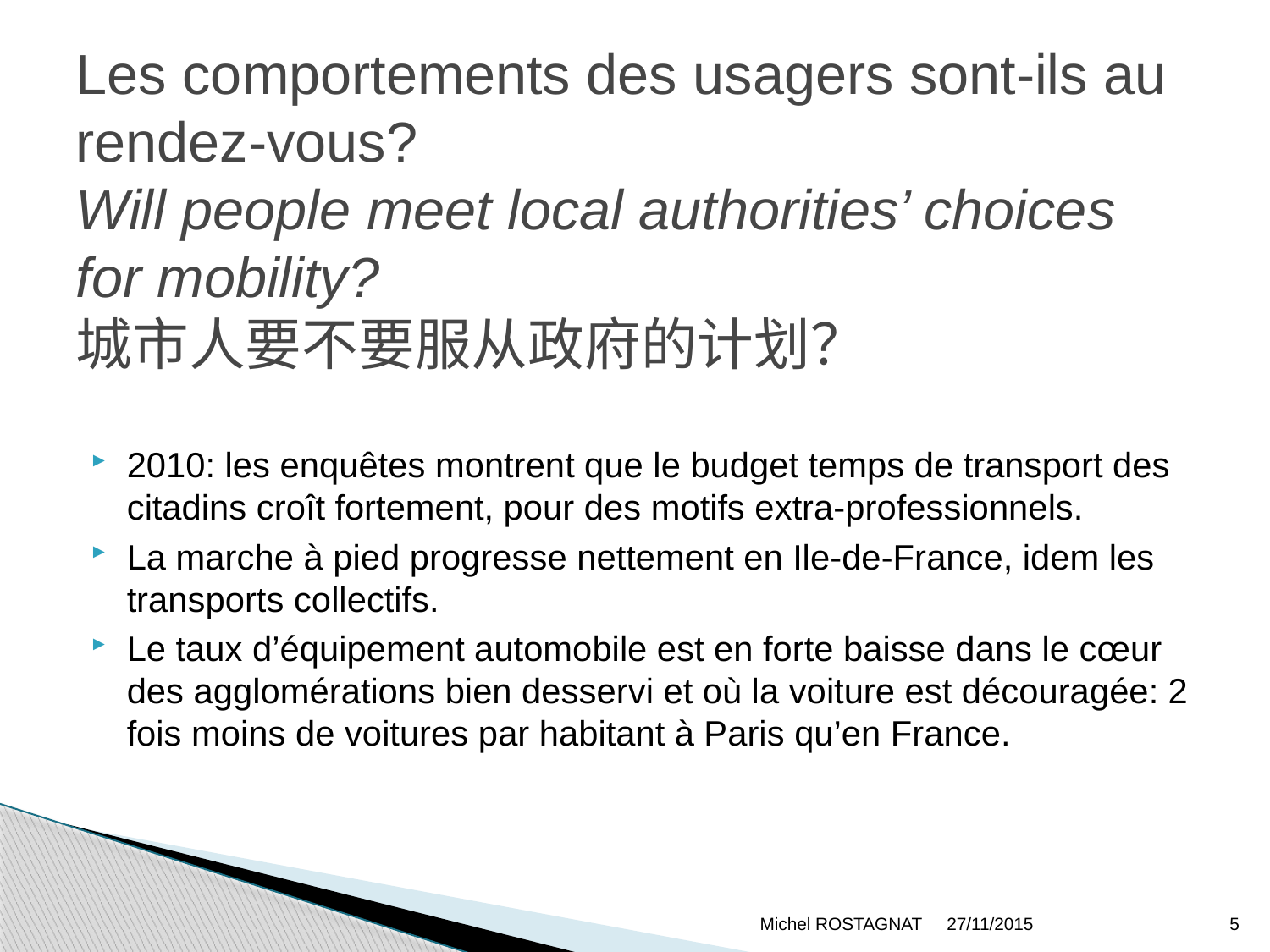

# Les comportements des usagers sont-ils au rendez-vous? Will people meet local authorities’ choices for mobility? 城市人要不要服从政府的计划？
2010: les enquêtes montrent que le budget temps de transport des citadins croît fortement, pour des motifs extra-professionnels.
La marche à pied progresse nettement en Ile-de-France, idem les transports collectifs.
Le taux d’équipement automobile est en forte baisse dans le cœur des agglomérations bien desservi et où la voiture est découragée: 2 fois moins de voitures par habitant à Paris qu’en France.
Michel ROSTAGNAT
27/11/2015
5